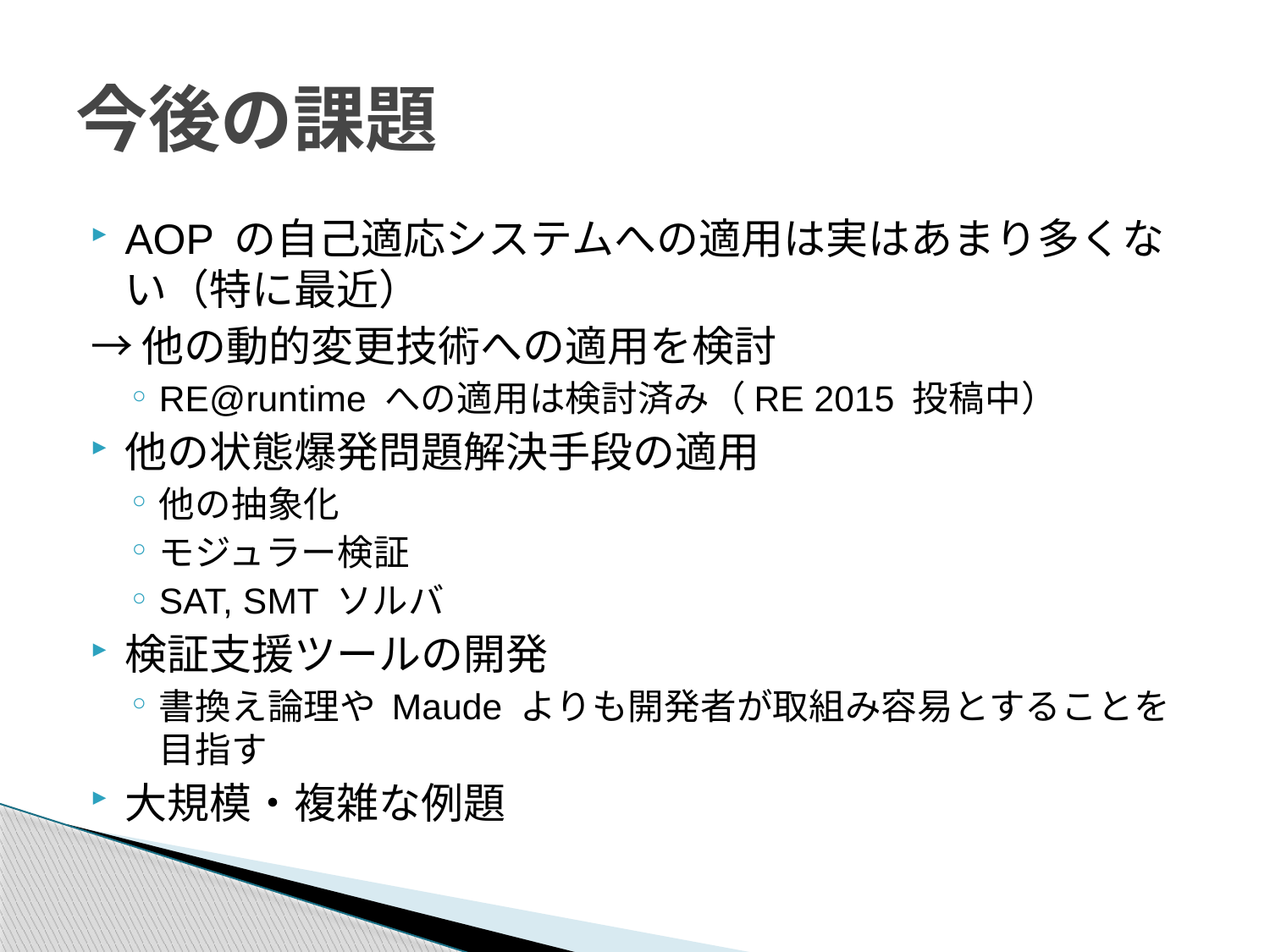

# 今後の課題
AOP の自己適応システムへの適用は実はあまり多くない（特に最近）
→他の動的変更技術への適用を検討
RE@runtime への適用は検討済み（RE 2015 投稿中）
他の状態爆発問題解決手段の適用
他の抽象化
モジュラー検証
SAT, SMT ソルバ
検証支援ツールの開発
書換え論理や Maude よりも開発者が取組み容易とすることを目指す
大規模・複雑な例題